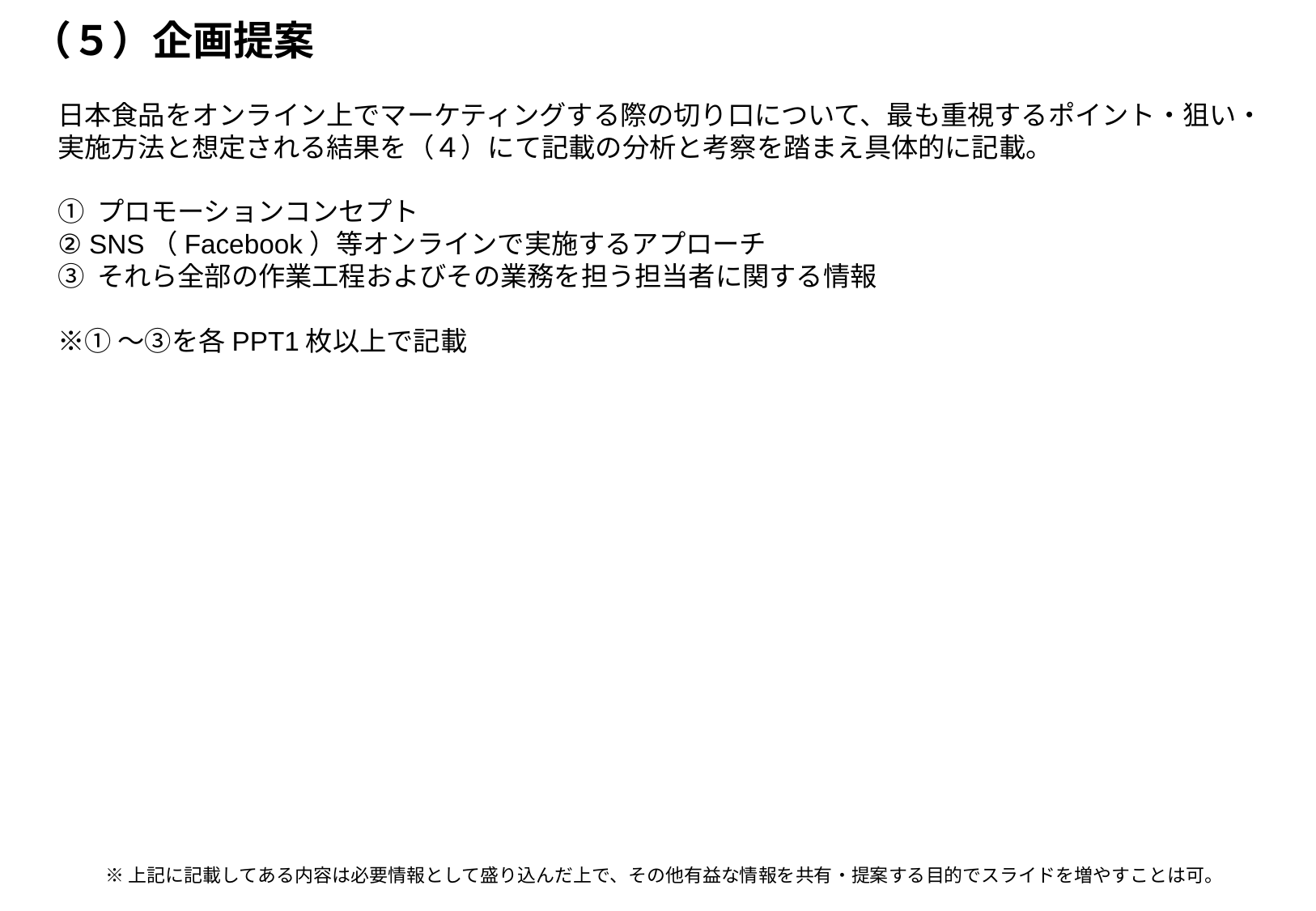

（５）企画提案
日本食品をオンライン上でマーケティングする際の切り口について、最も重視するポイント・狙い・実施方法と想定される結果を（４）にて記載の分析と考察を踏まえ具体的に記載。

① プロモーションコンセプト
② SNS（Facebook）等オンラインで実施するアプローチ
③ それら全部の作業工程およびその業務を担う担当者に関する情報

※①～③を各PPT1枚以上で記載
※上記に記載してある内容は必要情報として盛り込んだ上で、その他有益な情報を共有・提案する目的でスライドを増やすことは可。